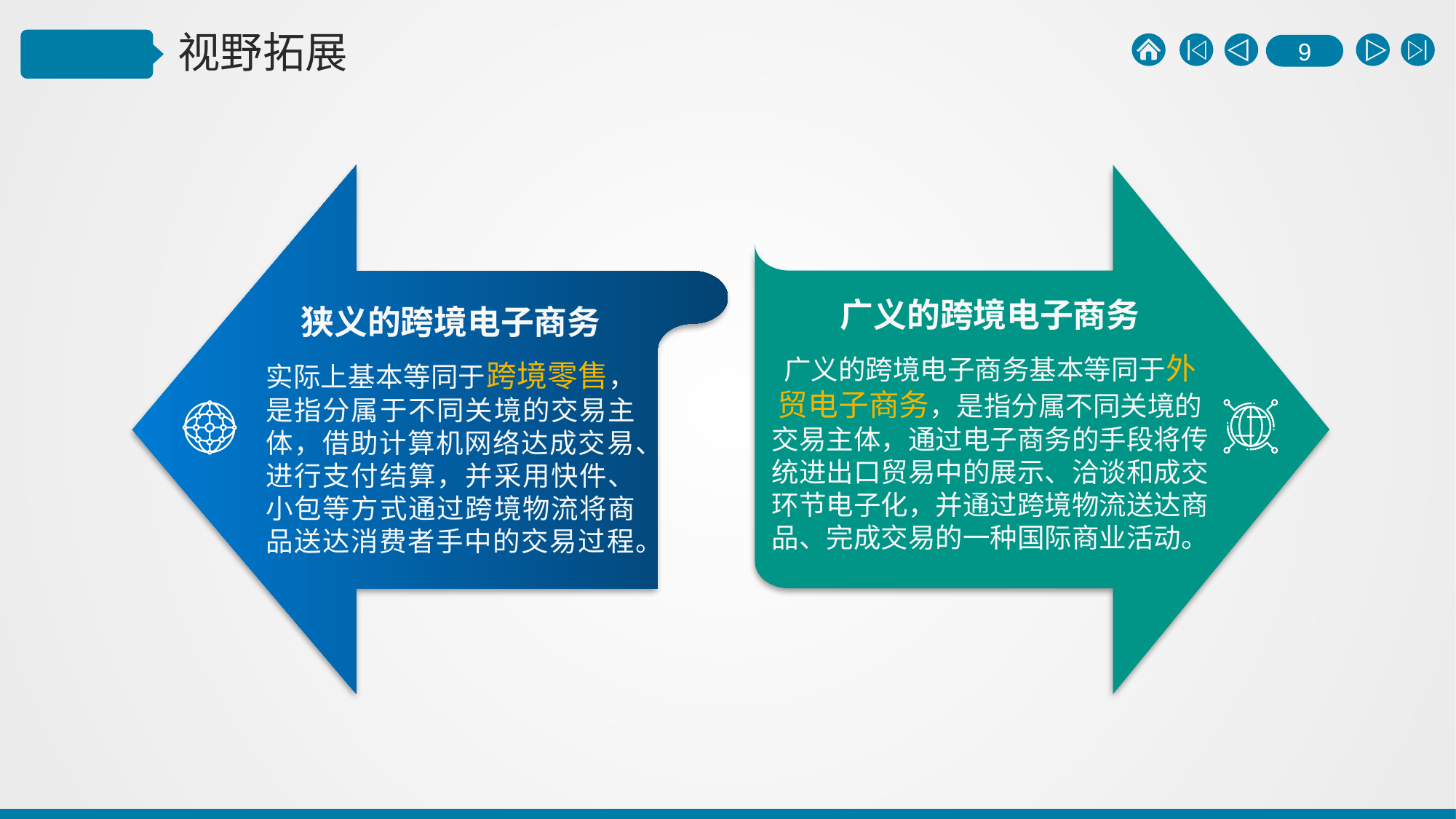

狭义的跨境电子商务
实际上基本等同于跨境零售，是指分属于不同关境的交易主体，借助计算机网络达成交易、进行支付结算，并采用快件、小包等方式通过跨境物流将商品送达消费者手中的交易过程。

广义的跨境电子商务
广义的跨境电子商务基本等同于外贸电子商务，是指分属不同关境的交易主体，通过电子商务的手段将传统进出口贸易中的展示、洽谈和成交环节电子化，并通过跨境物流送达商品、完成交易的一种国际商业活动。